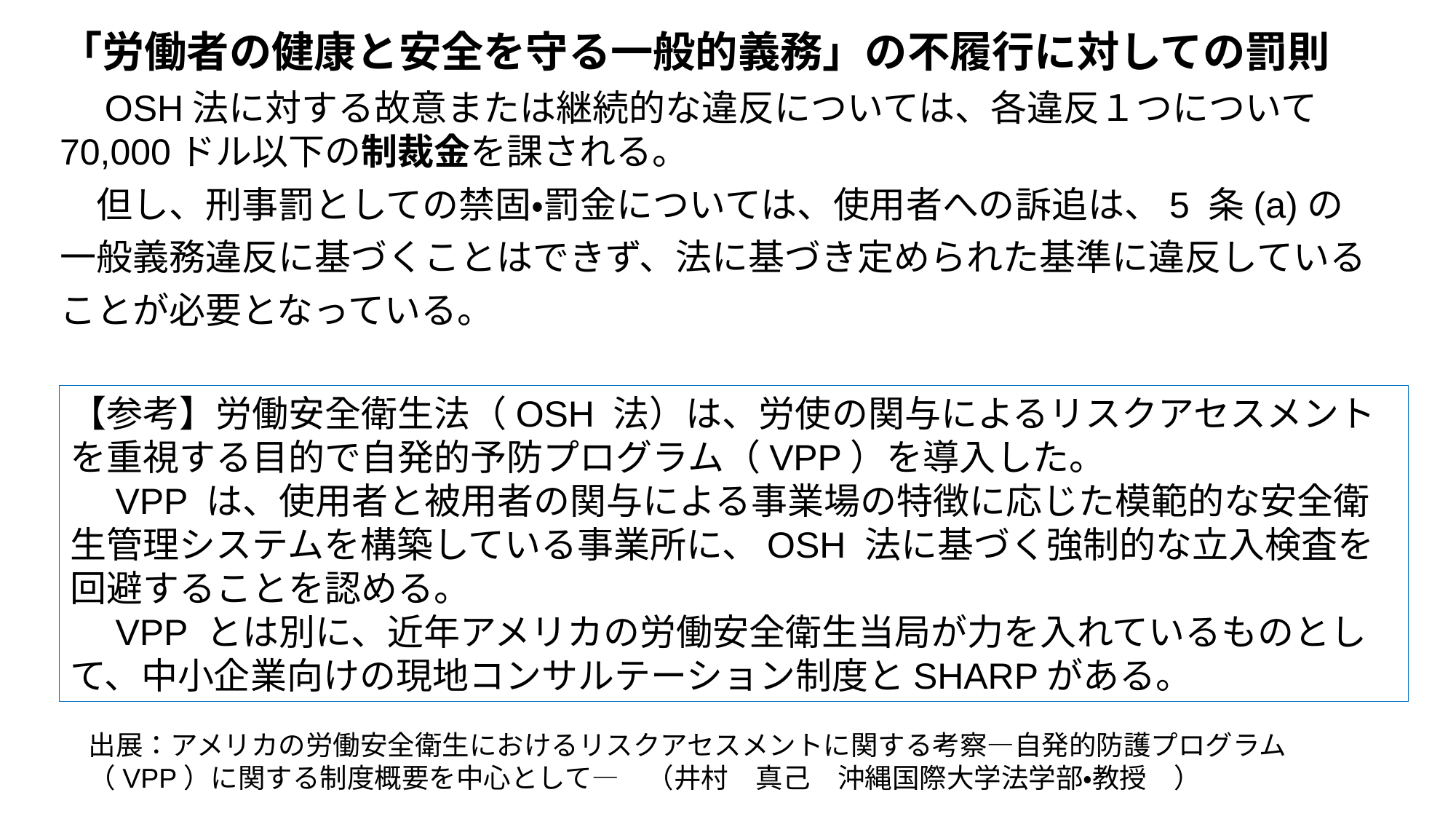

「労働者の健康と安全を守る一般的義務」の不履行に対しての罰則
　OSH法に対する故意または継続的な違反については、各違反１つについて70,000ドル以下の制裁金を課される。
　但し、刑事罰としての禁固・罰金については、使用者への訴追は、5 条(a)の
一般義務違反に基づくことはできず、法に基づき定められた基準に違反している
ことが必要となっている。
【参考】労働安全衛生法（OSH 法）は、労使の関与によるリスクアセスメントを重視する目的で自発的予防プログラム（VPP）を導入した。
　VPP は、使用者と被用者の関与による事業場の特徴に応じた模範的な安全衛生管理システムを構築している事業所に、OSH 法に基づく強制的な立入検査を回避することを認める。
　VPP とは別に、近年アメリカの労働安全衛生当局が力を入れているものとして、中小企業向けの現地コンサルテーション制度とSHARPがある。
出展：アメリカの労働安全衛生におけるリスクアセスメントに関する考察—自発的防護プログラム（VPP）に関する制度概要を中心として—　（井村　真己　沖縄国際大学法学部・教授　）